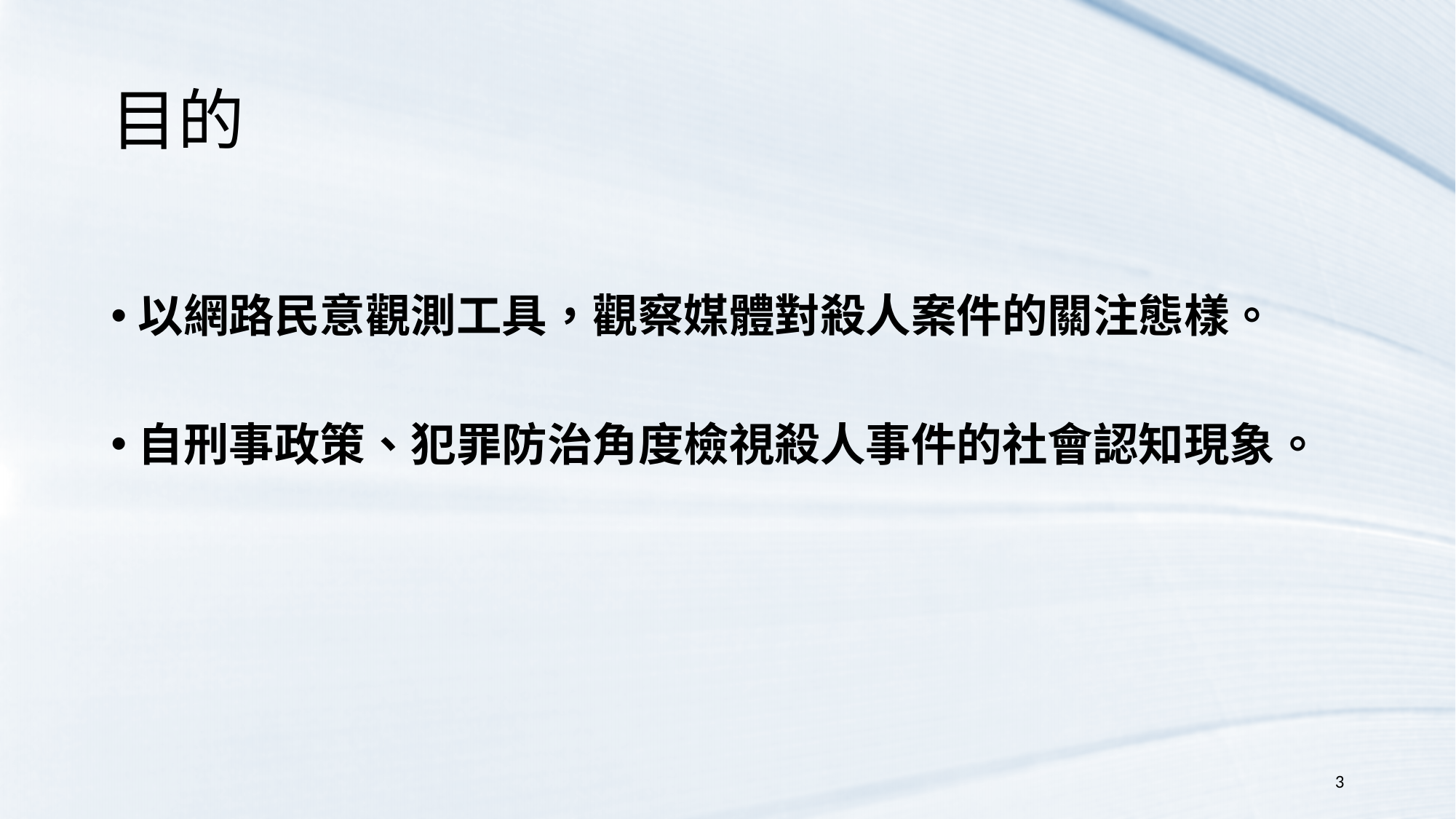

# 目的

以網路民意觀測工具，觀察媒體對殺人案件的關注態樣。

自刑事政策、犯罪防治角度檢視殺人事件的社會認知現象。
3